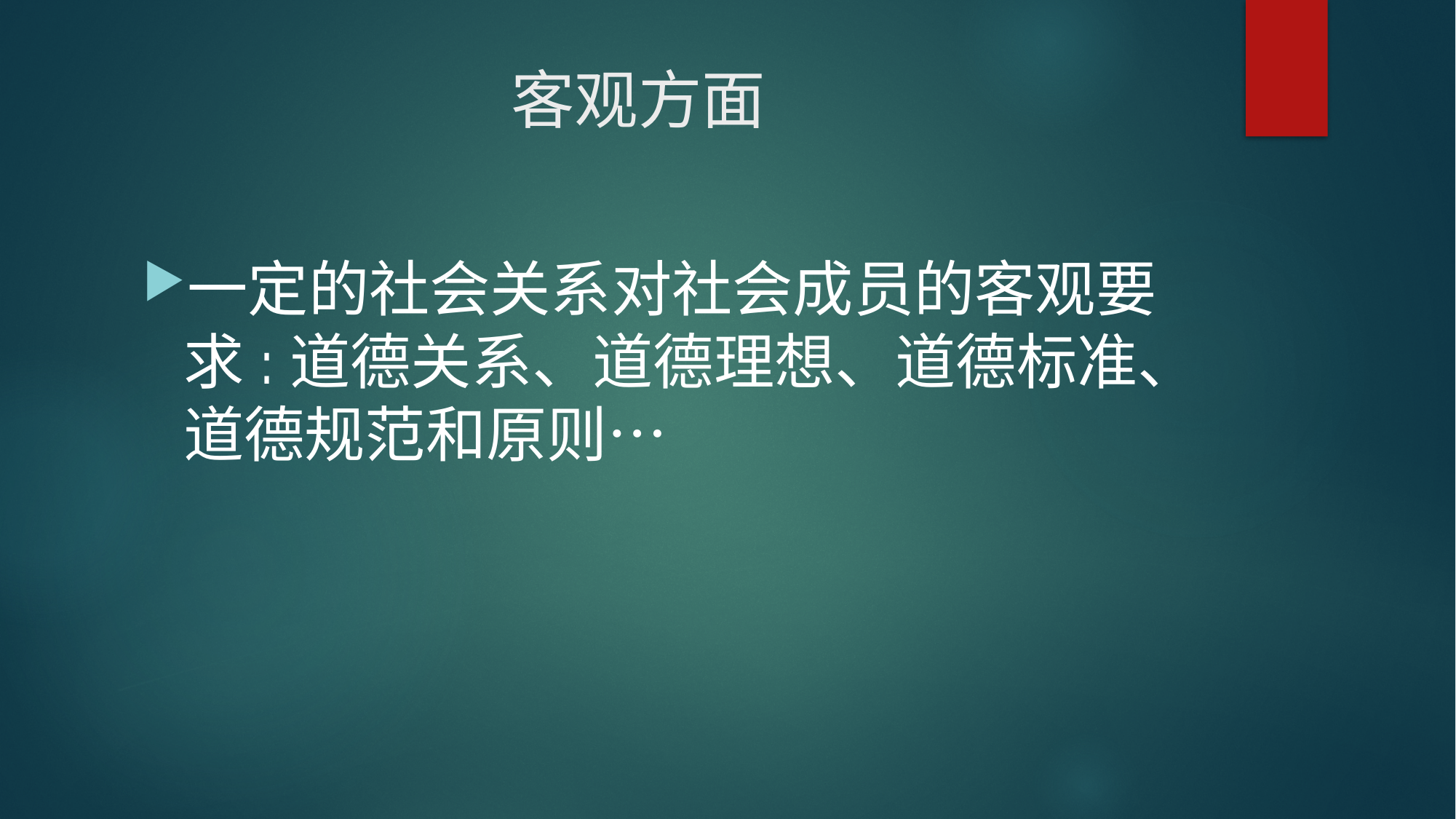

# 客观方面
一定的社会关系对社会成员的客观要求:道德关系、道德理想、道德标准、道德规范和原则…